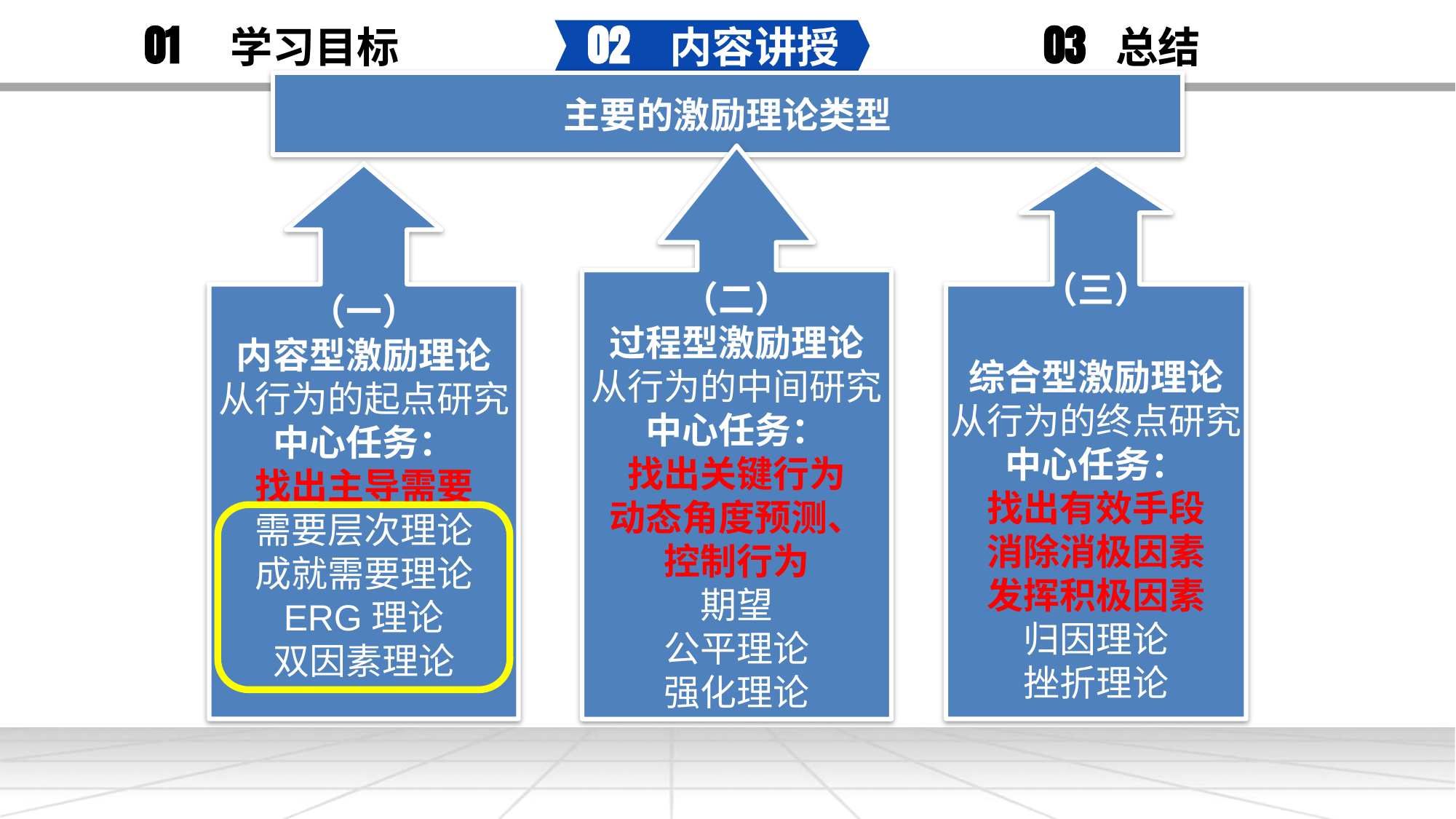

02   内容讲授
03  总结
01    学习目标
主要的激励理论类型

（二）
过程型激励理论
从行为的中间研究
中心任务：
找出关键行为
动态角度预测、
控制行为
期望
公平理论
强化理论
（一）
内容型激励理论
从行为的起点研究
中心任务：
找出主导需要
需要层次理论
成就需要理论
ERG理论
双因素理论

（三）

综合型激励理论
从行为的终点研究
中心任务：
找出有效手段
消除消极因素
发挥积极因素
归因理论
挫折理论